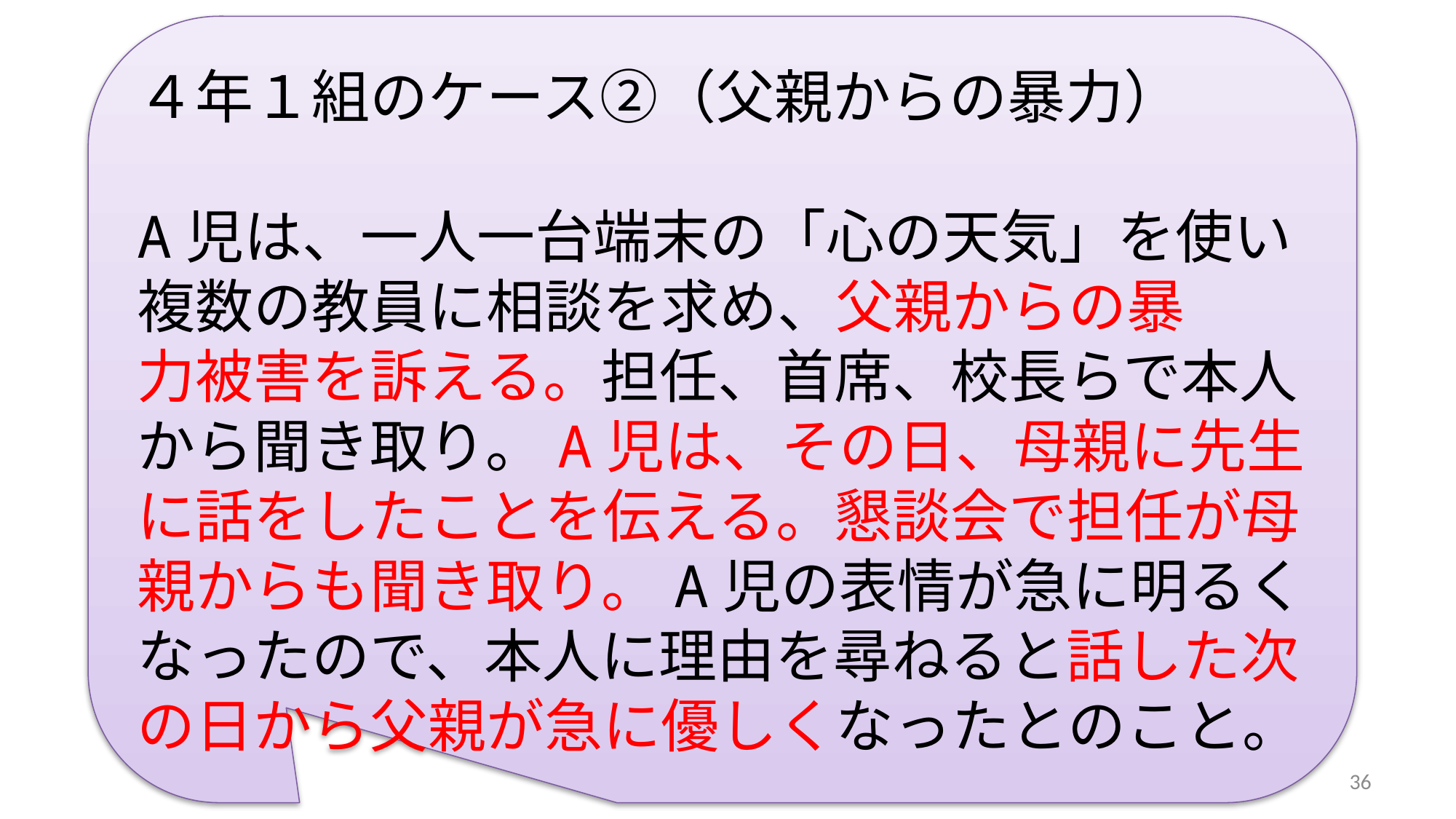

４年１組のケース②（父親からの暴力）

A児は、一人一台端末の「心の天気」を使い複数の教員に相談を求め、父親からの暴
力被害を訴える。担任、首席、校長らで本人から聞き取り。A児は、その日、母親に先生に話をしたことを伝える。懇談会で担任が母親からも聞き取り。A児の表情が急に明るくなったので、本人に理由を尋ねると話した次の日から父親が急に優しくなったとのこと。

36